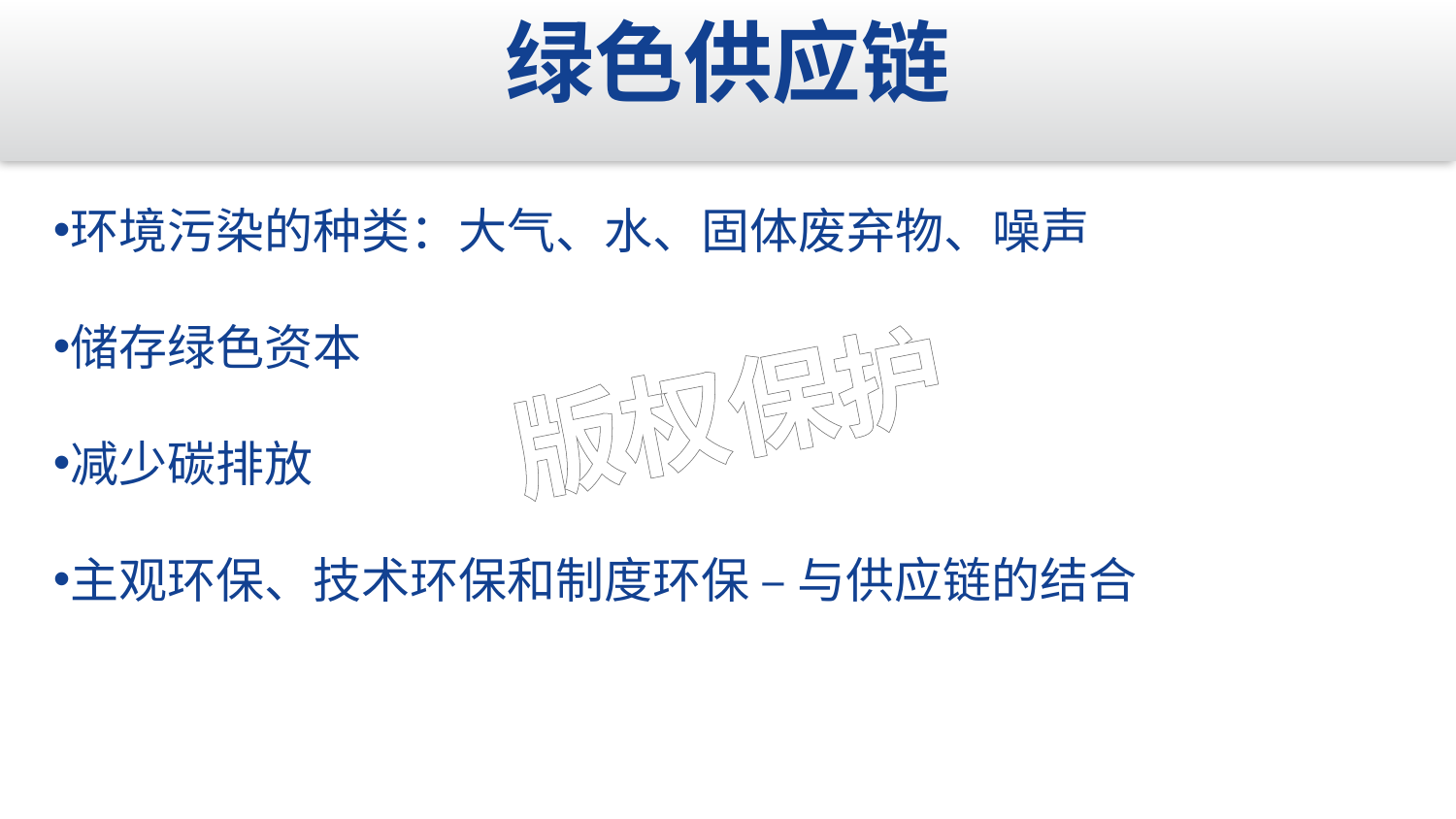

绿色供应链

环境污染的种类：大气、水、固体废弃物、噪声

储存绿色资本

减少碳排放

主观环保、技术环保和制度环保 – 与供应链的结合